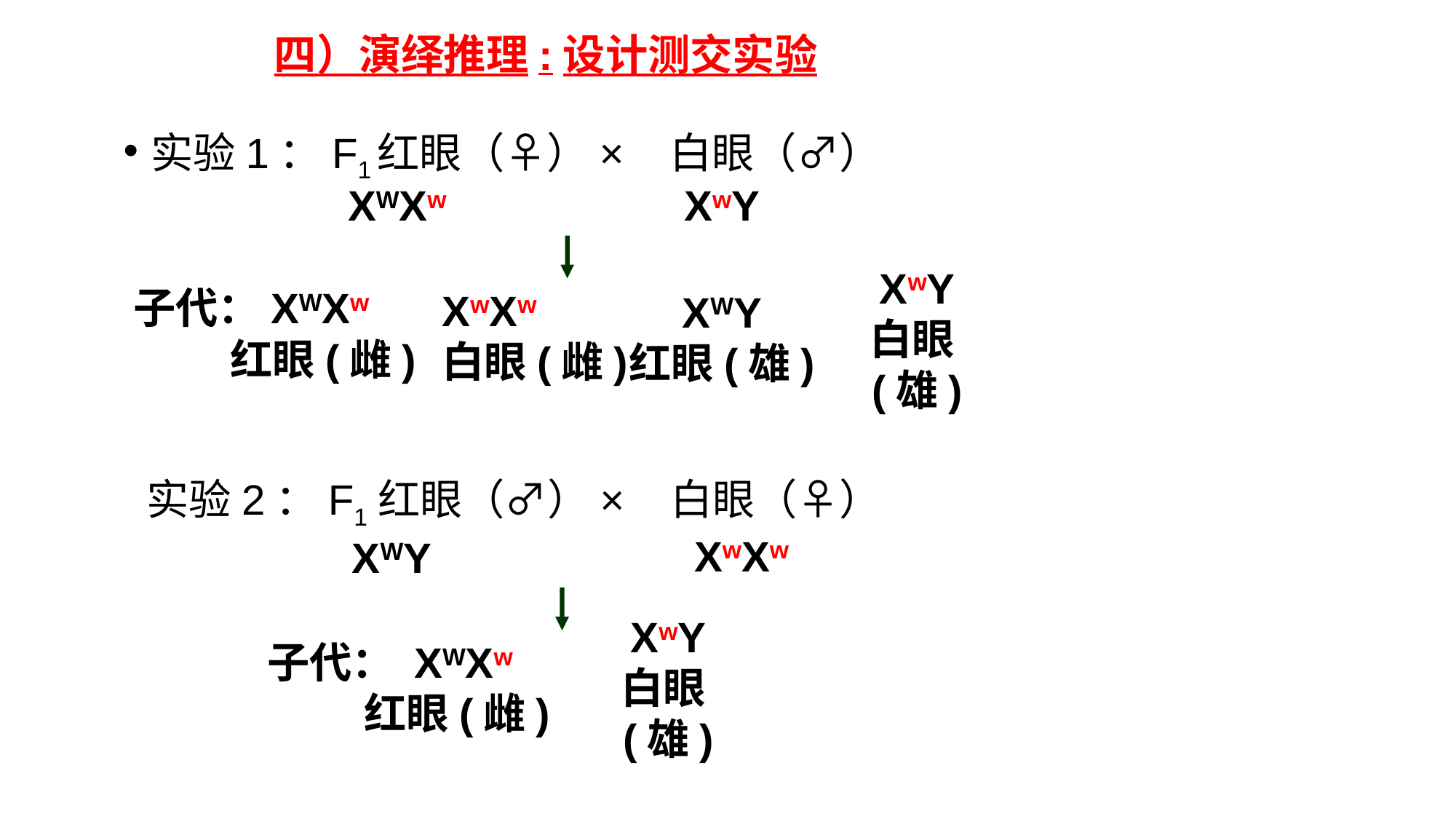

四）演绎推理:设计测交实验
实验1：F1红眼（♀）×   白眼（♂）

XWXw
XwY

子代：XWXw
         红眼(雌)
XwXw
白眼(雌)
XWY
红眼(雄)
XwY
白眼(雄)
实验2：F1红眼（♂）×   白眼（♀）
XWY
XwXw

XwY
白眼(雄)
子代： XWXw
         红眼(雌)